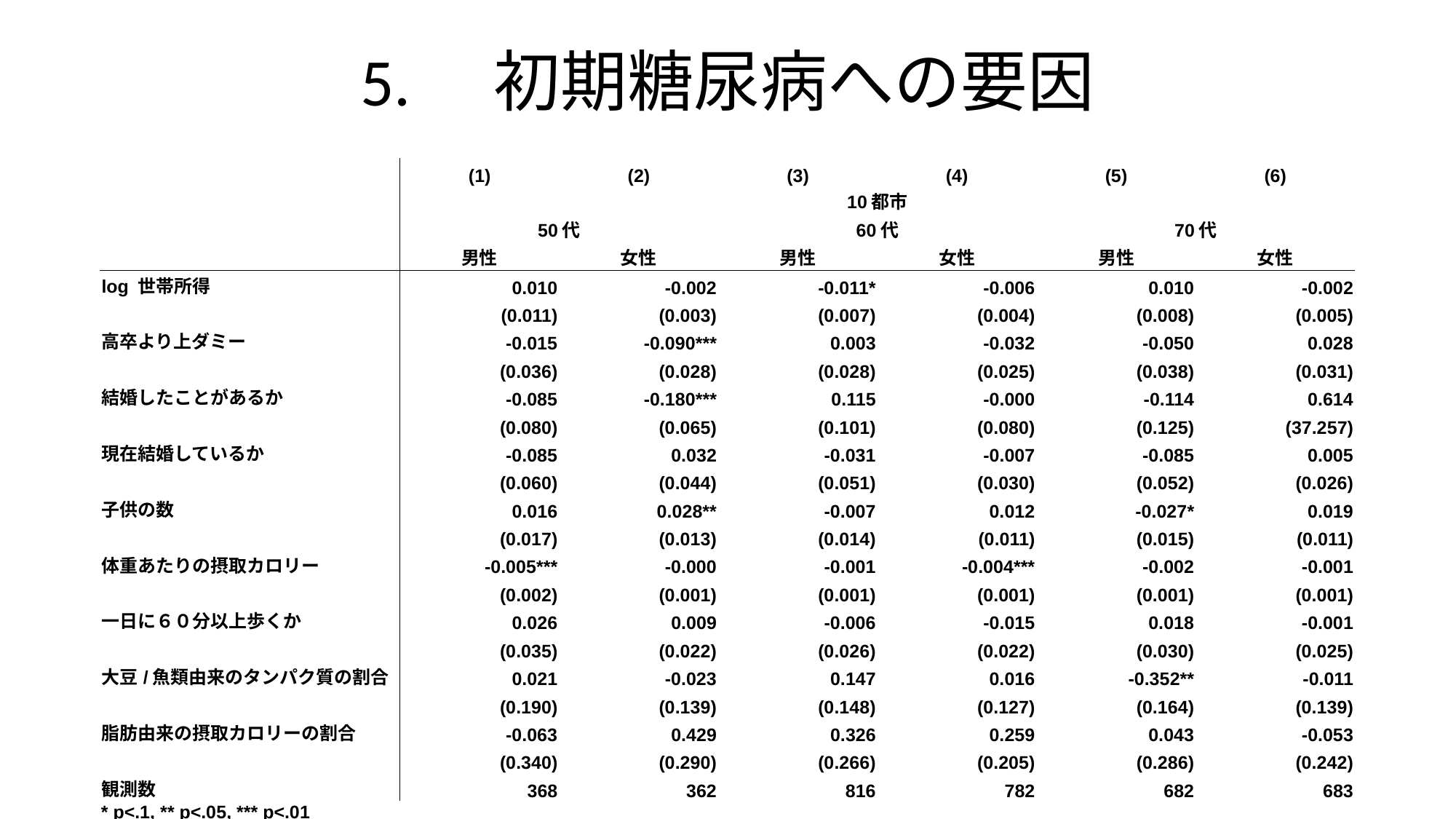

# 5.　初期糖尿病への要因
|  | (1) | (2) | (3) | (4) | (5) | (6) |
| --- | --- | --- | --- | --- | --- | --- |
|  | 10都市 |  |  |  |  |  |
|  | 50代 |  | 60代 |  | 70代 |  |
|  | 男性 | 女性 | 男性 | 女性 | 男性 | 女性 |
| log 世帯所得 | 0.010 | -0.002 | -0.011\* | -0.006 | 0.010 | -0.002 |
|  | (0.011) | (0.003) | (0.007) | (0.004) | (0.008) | (0.005) |
| 高卒より上ダミー | -0.015 | -0.090\*\*\* | 0.003 | -0.032 | -0.050 | 0.028 |
|  | (0.036) | (0.028) | (0.028) | (0.025) | (0.038) | (0.031) |
| 結婚したことがあるか | -0.085 | -0.180\*\*\* | 0.115 | -0.000 | -0.114 | 0.614 |
|  | (0.080) | (0.065) | (0.101) | (0.080) | (0.125) | (37.257) |
| 現在結婚しているか | -0.085 | 0.032 | -0.031 | -0.007 | -0.085 | 0.005 |
|  | (0.060) | (0.044) | (0.051) | (0.030) | (0.052) | (0.026) |
| 子供の数 | 0.016 | 0.028\*\* | -0.007 | 0.012 | -0.027\* | 0.019 |
|  | (0.017) | (0.013) | (0.014) | (0.011) | (0.015) | (0.011) |
| 体重あたりの摂取カロリー | -0.005\*\*\* | -0.000 | -0.001 | -0.004\*\*\* | -0.002 | -0.001 |
|  | (0.002) | (0.001) | (0.001) | (0.001) | (0.001) | (0.001) |
| 一日に６０分以上歩くか | 0.026 | 0.009 | -0.006 | -0.015 | 0.018 | -0.001 |
|  | (0.035) | (0.022) | (0.026) | (0.022) | (0.030) | (0.025) |
| 大豆/魚類由来のタンパク質の割合 | 0.021 | -0.023 | 0.147 | 0.016 | -0.352\*\* | -0.011 |
|  | (0.190) | (0.139) | (0.148) | (0.127) | (0.164) | (0.139) |
| 脂肪由来の摂取カロリーの割合 | -0.063 | 0.429 | 0.326 | 0.259 | 0.043 | -0.053 |
|  | (0.340) | (0.290) | (0.266) | (0.205) | (0.286) | (0.242) |
| 観測数 | 368 | 362 | 816 | 782 | 682 | 683 |
| \* p<.1, \*\* p<.05, \*\*\* p<.01 |  |  |  |  |  |  |